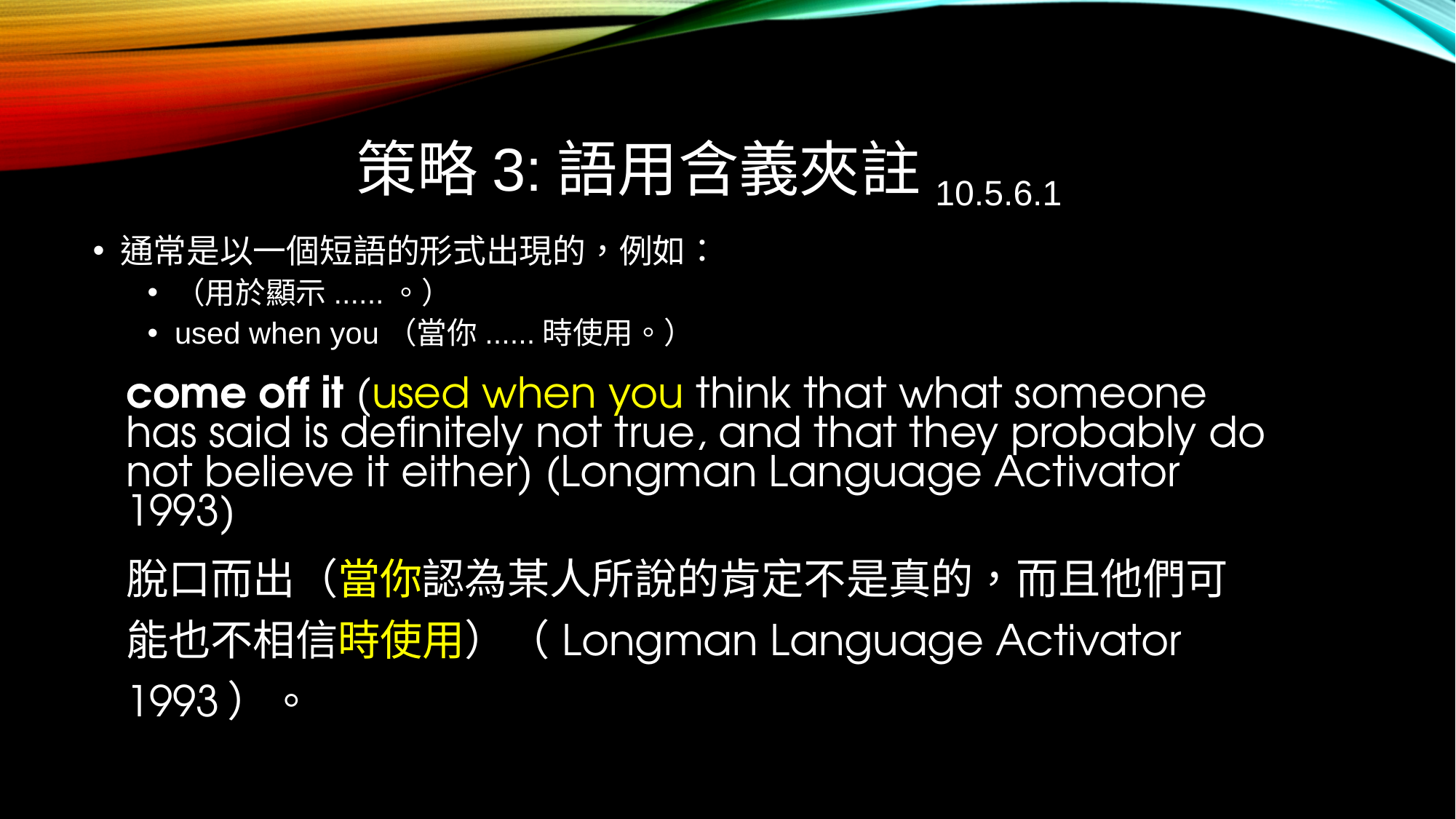

# 策略3:語用含義夾註10.5.6.1
通常是以一個短語的形式出現的，例如：
（用於顯示......。）
used when you（當你......時使用。）

| come off it (used when you think that what someone has said is deﬁnitely not true, and that they probably do not believe it either) (Longman Language Activator 1993) |
| --- |
| 脫口而出（當你認為某人所說的肯定不是真的，而且他們可能也不相信時使用）（Longman Language Activator 1993）。 |